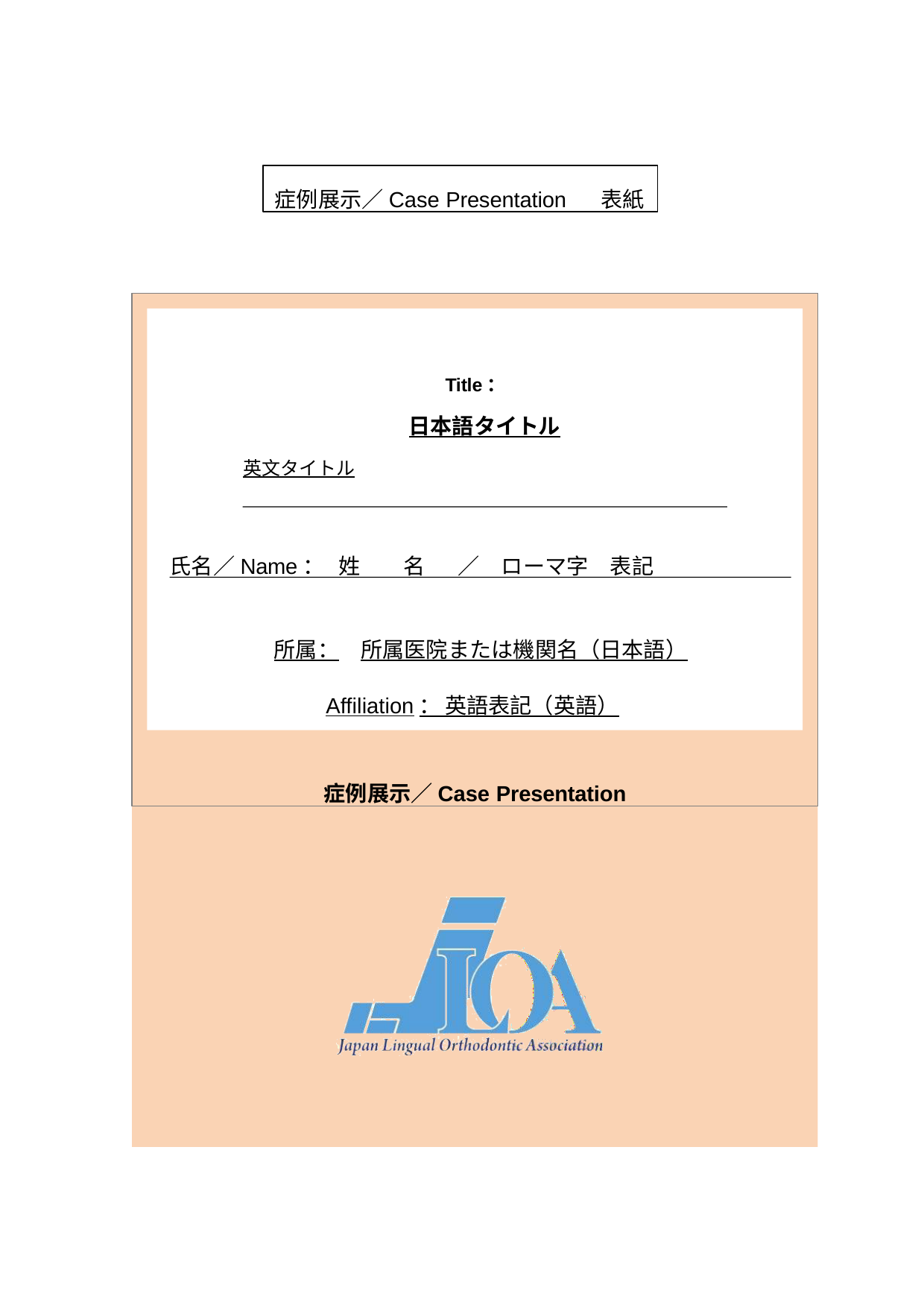

症例展示／Case Presentation	表紙
Title：
日本語タイトル
英文タイトル

氏名／Name：	姓	名	／	ローマ字	表記

所属：	所属医院または機関名（日本語）
Affiliation： 英語表記（英語）